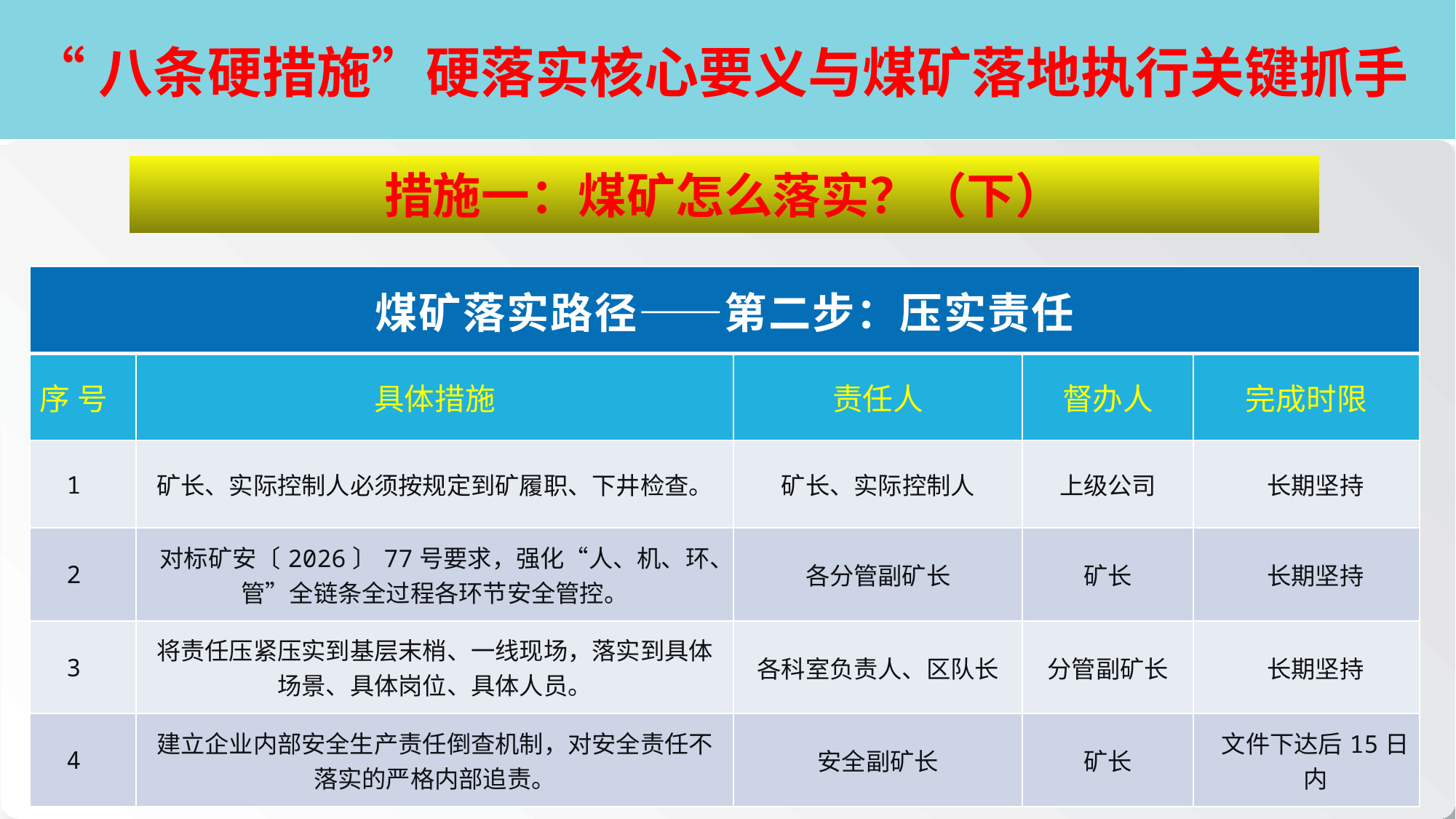

# “八条硬措施”硬落实核心要义与煤矿落地执行关键抓手

措施一：煤矿怎么落实？（下）

| 煤矿落实路径——第二步：压实责任 |  |  |  |  |
| --- | --- | --- | --- | --- |
| 序 号 | 具体措施 | 责任人 | 督办人 | 完成时限 |
| 1 | 矿长、实际控制人必须按规定到矿履职、下井检查。 | 矿长、实际控制人 | 上级公司 | 长期坚持 |
| 2 | 对标矿安〔2026〕77号要求，强化“人、机、环、管”全链条全过程各环节安全管控。 | 各分管副矿长 | 矿长 | 长期坚持 |
| 3 | 将责任压紧压实到基层末梢、一线现场，落实到具体场景、具体岗位、具体人员。 | 各科室负责人、区队长 | 分管副矿长 | 长期坚持 |
| 4 | 建立企业内部安全生产责任倒查机制，对安全责任不落实的严格内部追责。 | 安全副矿长 | 矿长 | 文件下达后15日内 |